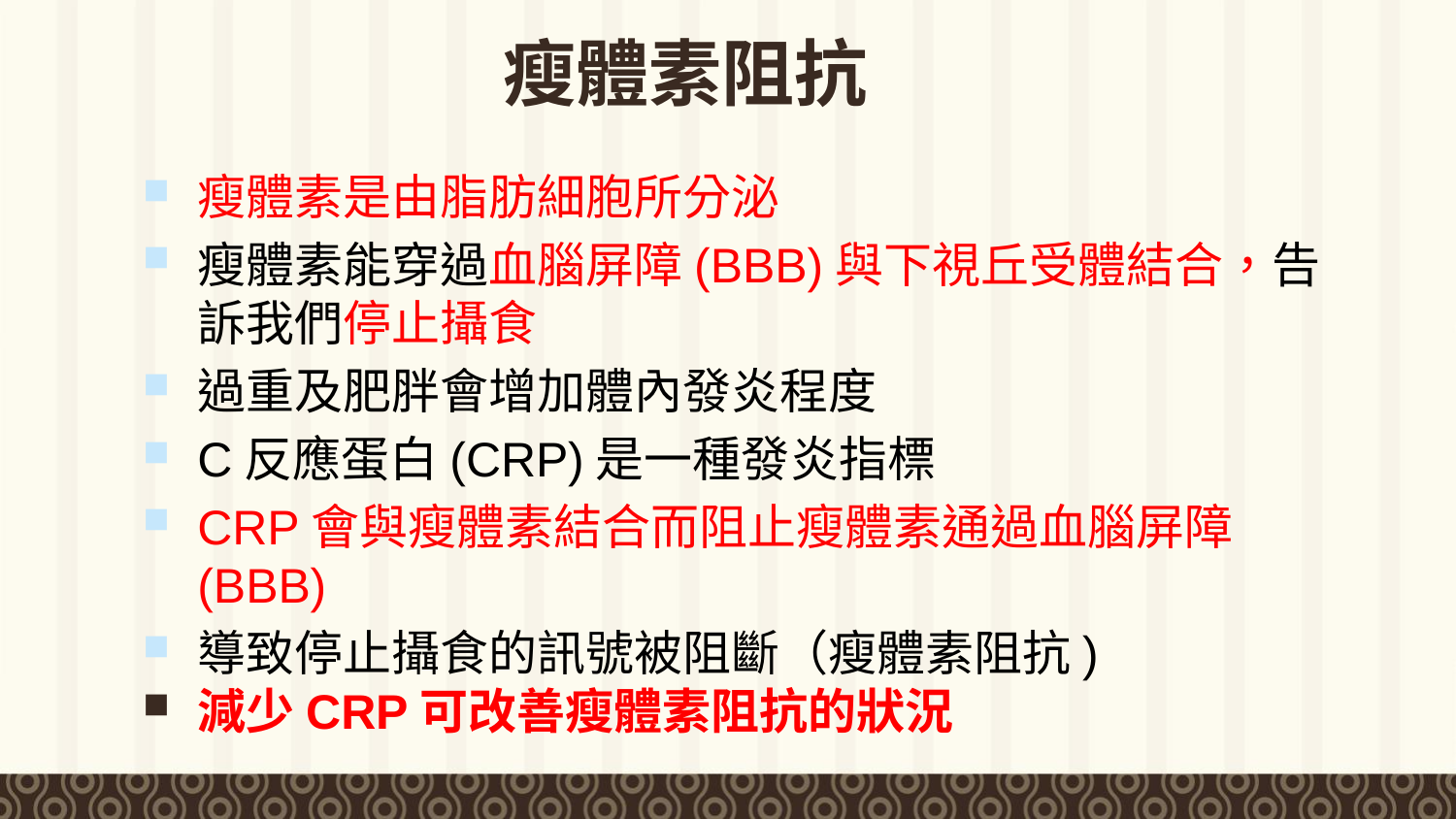

瘦體素阻抗
瘦體素是由脂肪細胞所分泌
瘦體素能穿過血腦屏障(BBB)與下視丘受體結合，告訴我們停止攝食
過重及肥胖會增加體內發炎程度
C反應蛋白(CRP)是一種發炎指標
CRP會與瘦體素結合而阻止瘦體素通過血腦屏障(BBB)
導致停止攝食的訊號被阻斷（瘦體素阻抗)
減少CRP可改善瘦體素阻抗的狀況